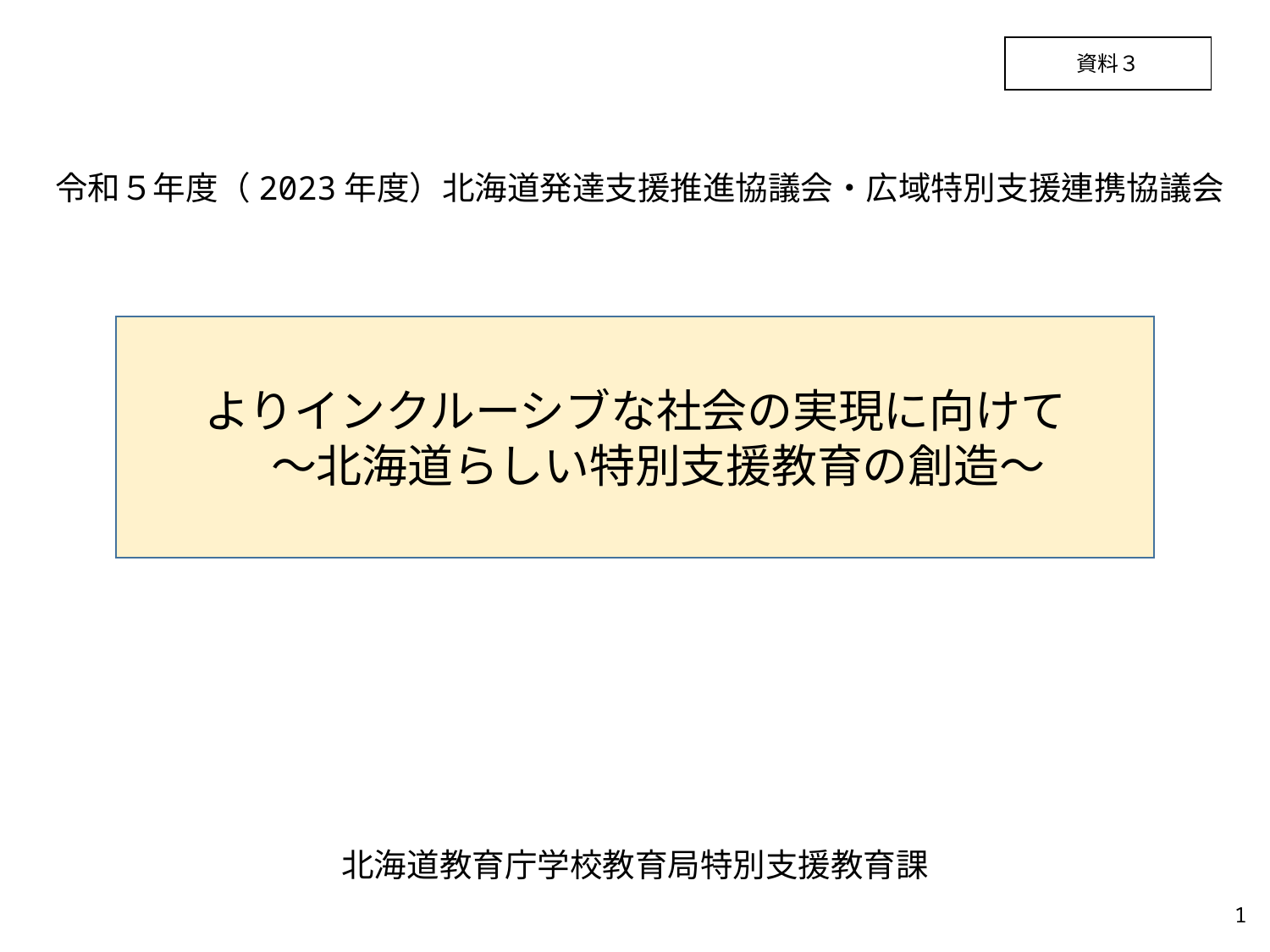

資料３
令和５年度（2023年度）北海道発達支援推進協議会・広域特別支援連携協議会
よりインクルーシブな社会の実現に向けて
　～北海道らしい特別支援教育の創造～
北海道教育庁学校教育局特別支援教育課
1